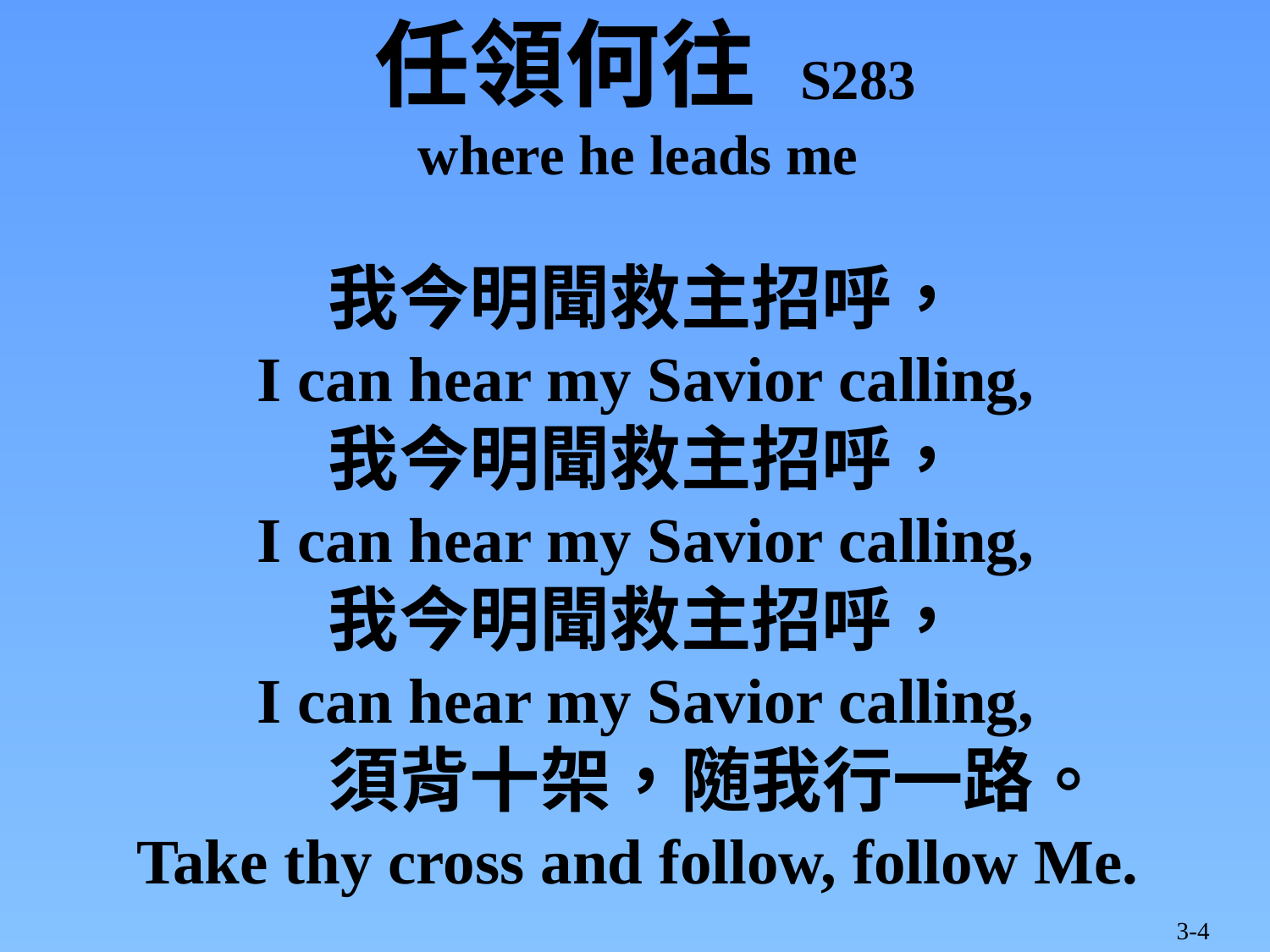

# 任領何往 S283 where he leads me 我今明聞救主招呼， I can hear my Savior calling, 我今明聞救主招呼， I can hear my Savior calling, 我今明聞救主招呼， I can hear my Savior calling, 須背十架，随我行一路。 Take thy cross and follow, follow Me.
3-4